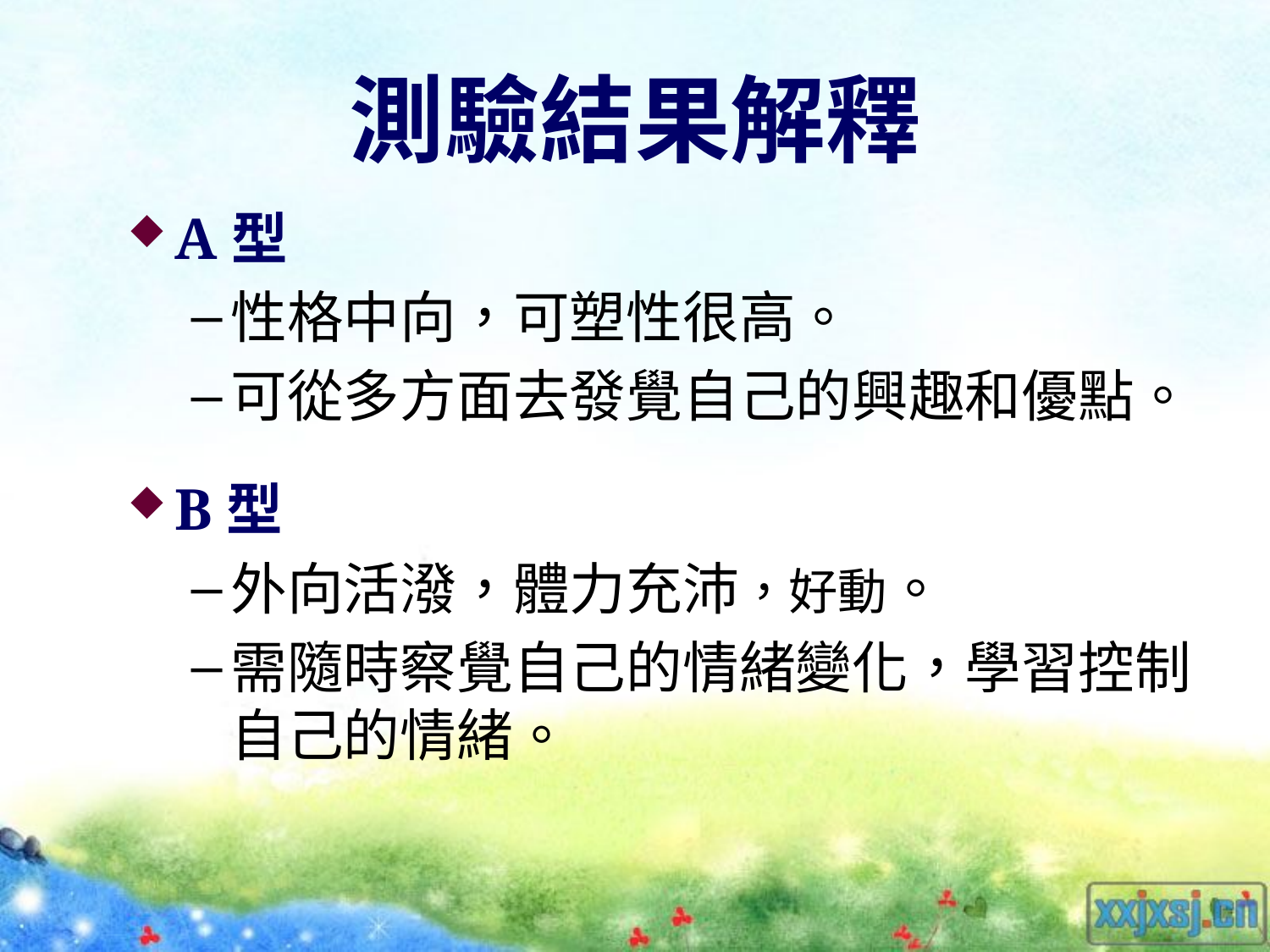

# 測驗結果解釋
A型
性格中向，可塑性很高。
可從多方面去發覺自己的興趣和優點。

B型
外向活潑，體力充沛，好動。
需隨時察覺自己的情緒變化，學習控制自己的情緒。